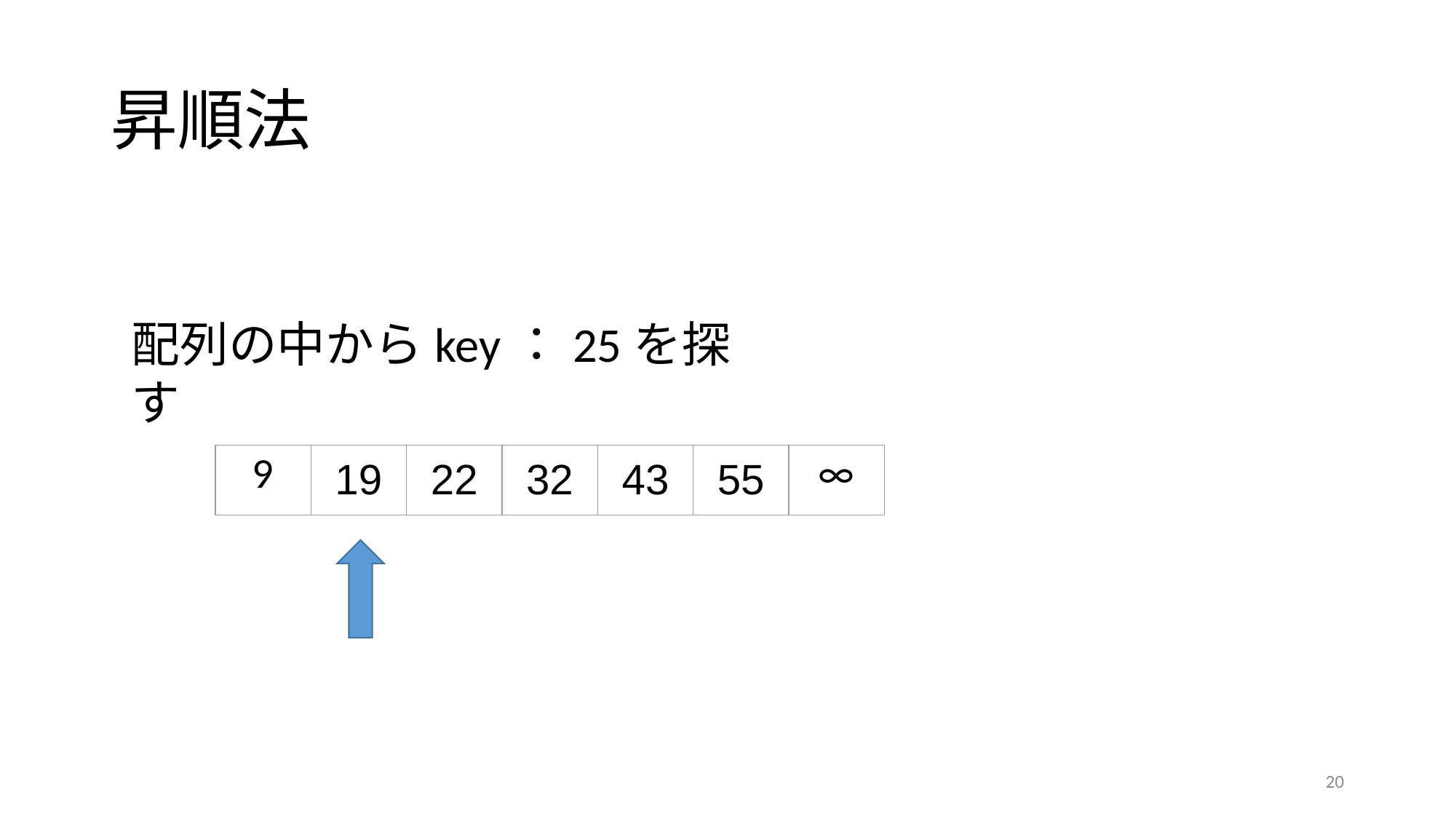

# 昇順法
配列の中からkey：25を探す
| 9 | 19 | 22 | 32 | 43 | 55 | ∞ |
| --- | --- | --- | --- | --- | --- | --- |

20